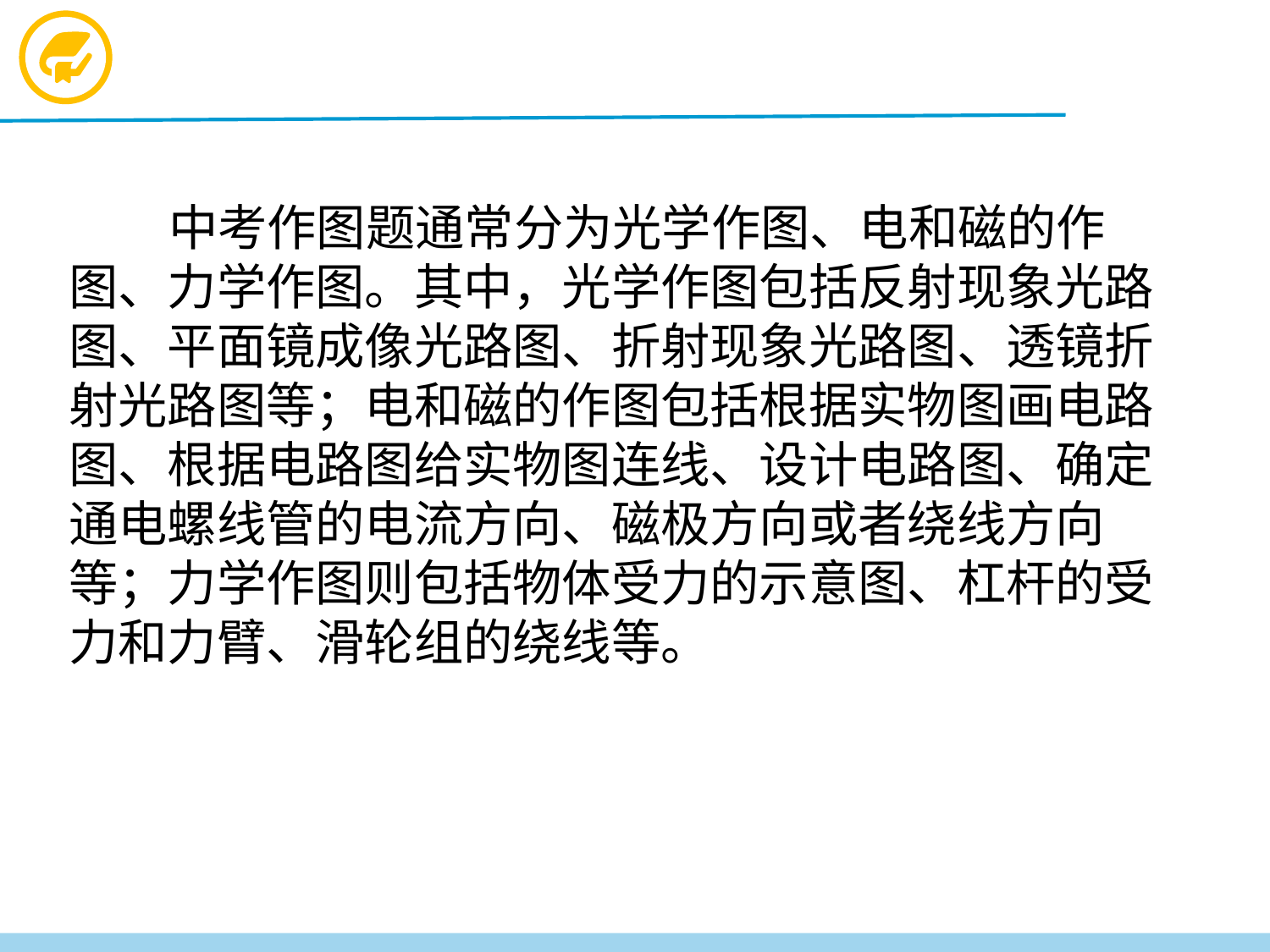

中考作图题通常分为光学作图、电和磁的作图、力学作图。其中，光学作图包括反射现象光路图、平面镜成像光路图、折射现象光路图、透镜折射光路图等；电和磁的作图包括根据实物图画电路图、根据电路图给实物图连线、设计电路图、确定通电螺线管的电流方向、磁极方向或者绕线方向等；力学作图则包括物体受力的示意图、杠杆的受力和力臂、滑轮组的绕线等。